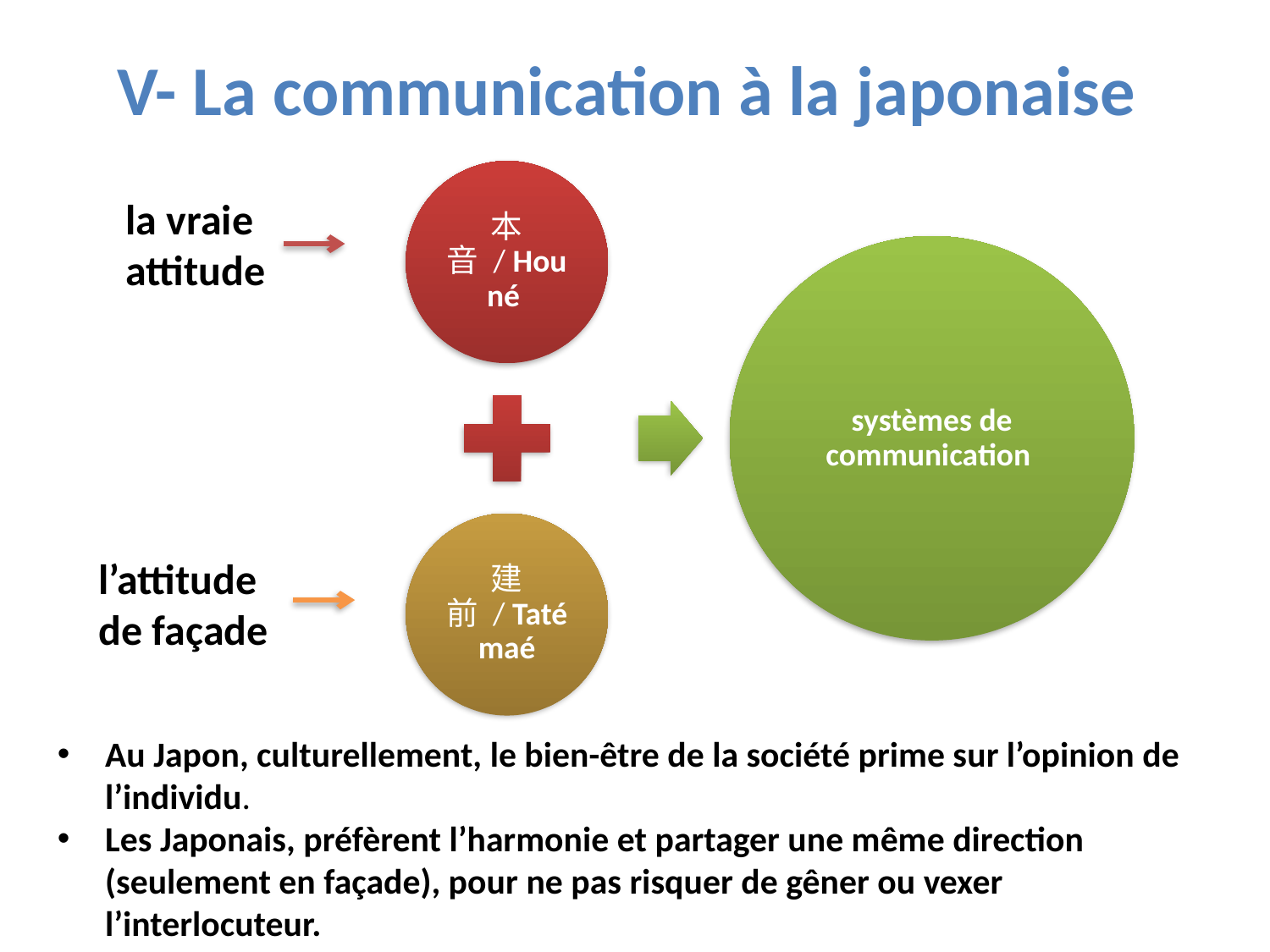

# V- La communication à la japonaise
本音 / Houné

建前 / Tatémaé

systèmes de communication
la vraie attitude
l’attitude de façade
Au Japon, culturellement, le bien-être de la société prime sur l’opinion de l’individu.
Les Japonais, préfèrent l’harmonie et partager une même direction (seulement en façade), pour ne pas risquer de gêner ou vexer l’interlocuteur.